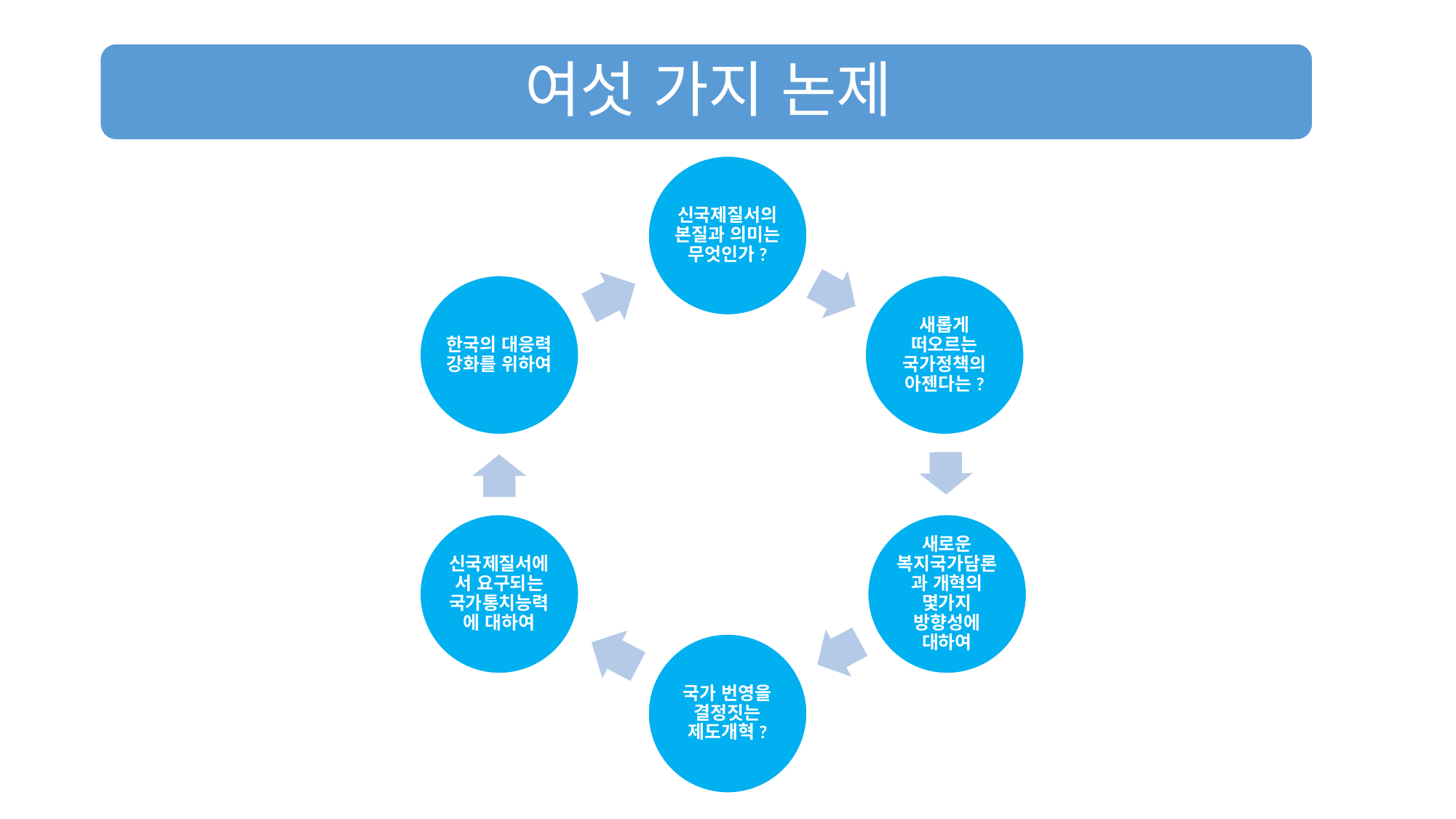

여섯 가지 논제
신국제질서의 본질과 의미는 무엇인가?

새롭게 떠오르는 국가정책의 아젠다는?

새로운 복지국가담론과 개혁의 몇가지 방향성에 대하여

국가 번영을 결정짓는 제도개혁?

신국제질서에서 요구되는 국가통치능력에 대하여

한국의 대응력 강화를 위하여